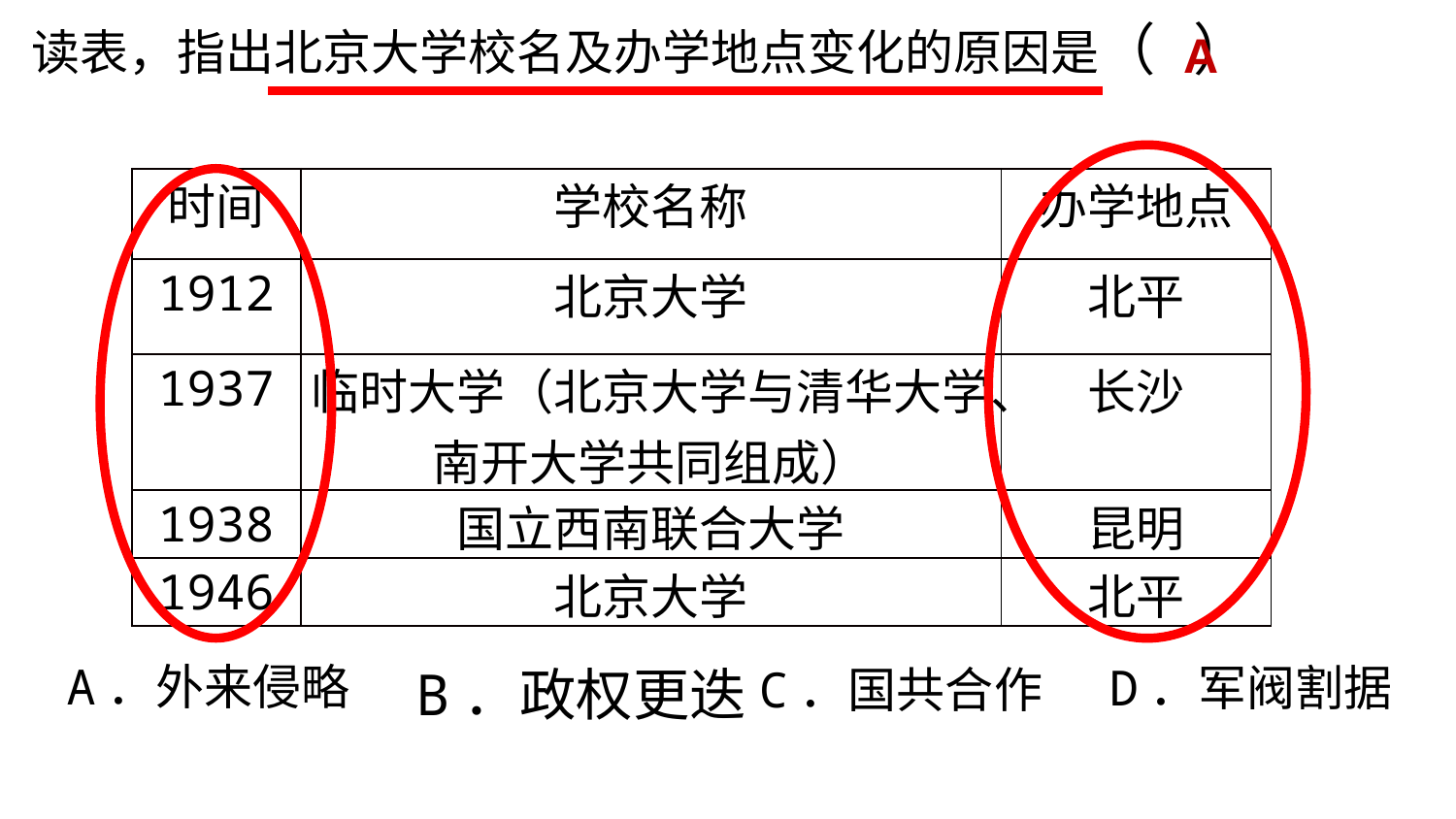

读表，指出北京大学校名及办学地点变化的原因是（   ）

A
#

| 时间 | 学校名称 | 办学地点 |
| --- | --- | --- |
| 1912 | 北京大学 | 北平 |
| 1937 | 临时大学（北京大学与清华大学、南开大学共同组成） | 长沙 |
| 1938 | 国立西南联合大学 | 昆明 |
| 1946 | 北京大学 | 北平 |

A．外来侵略
D．军阀割据
B．政权更迭
C．国共合作